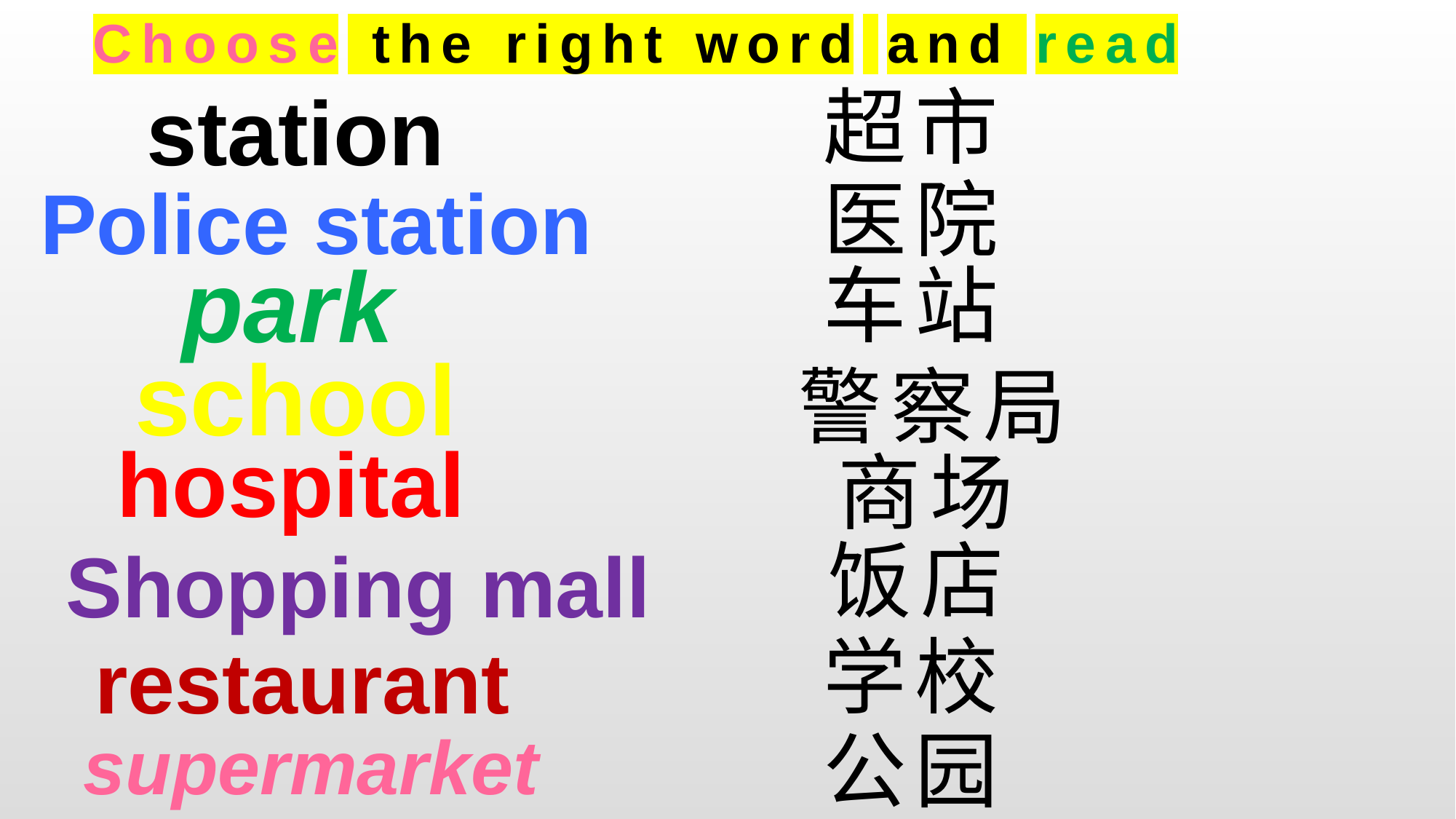

Choose the right word and read
station
超市
医院
Police station
park
车站
school
# 警察局
hospital
商场
饭店
Shopping mall
学校
restaurant
公园
supermarket